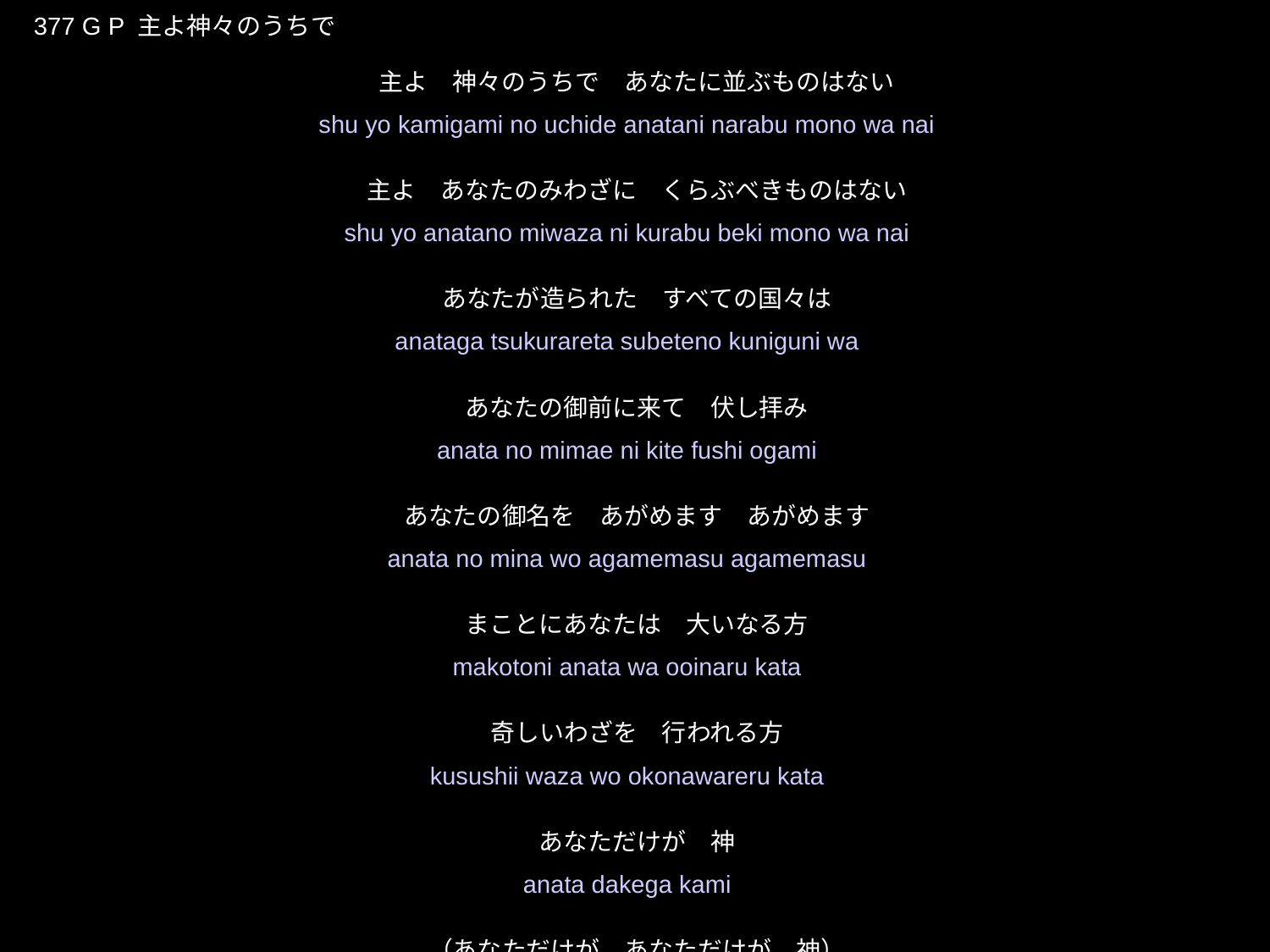

しゅよかみがみのうちで
★P
377 G P 主よ神々のうちで
主よ　神々のうちで　あなたに並ぶものはない
主よ　あなたのみわざに　くらぶべきものはない
あなたが造られた　すべての国々は
あなたの御前に来て　伏し拝み
あなたの御名を　あがめます　あがめます
まことにあなたは　大いなる方
奇しいわざを　行われる方
あなただけが　神
（あなただけが　あなただけが　神）
★４
shu yo kamigami no uchide anatani narabu mono wa nai
shu yo anatano miwaza ni kurabu beki mono wa nai
anataga tsukurareta subeteno kuniguni wa
anata no mimae ni kite fushi ogami
anata no mina wo agamemasu agamemasu
makotoni anata wa ooinaru kata
kusushii waza wo okonawareru kata
anata dakega kami
anata dakega anata dakega kami